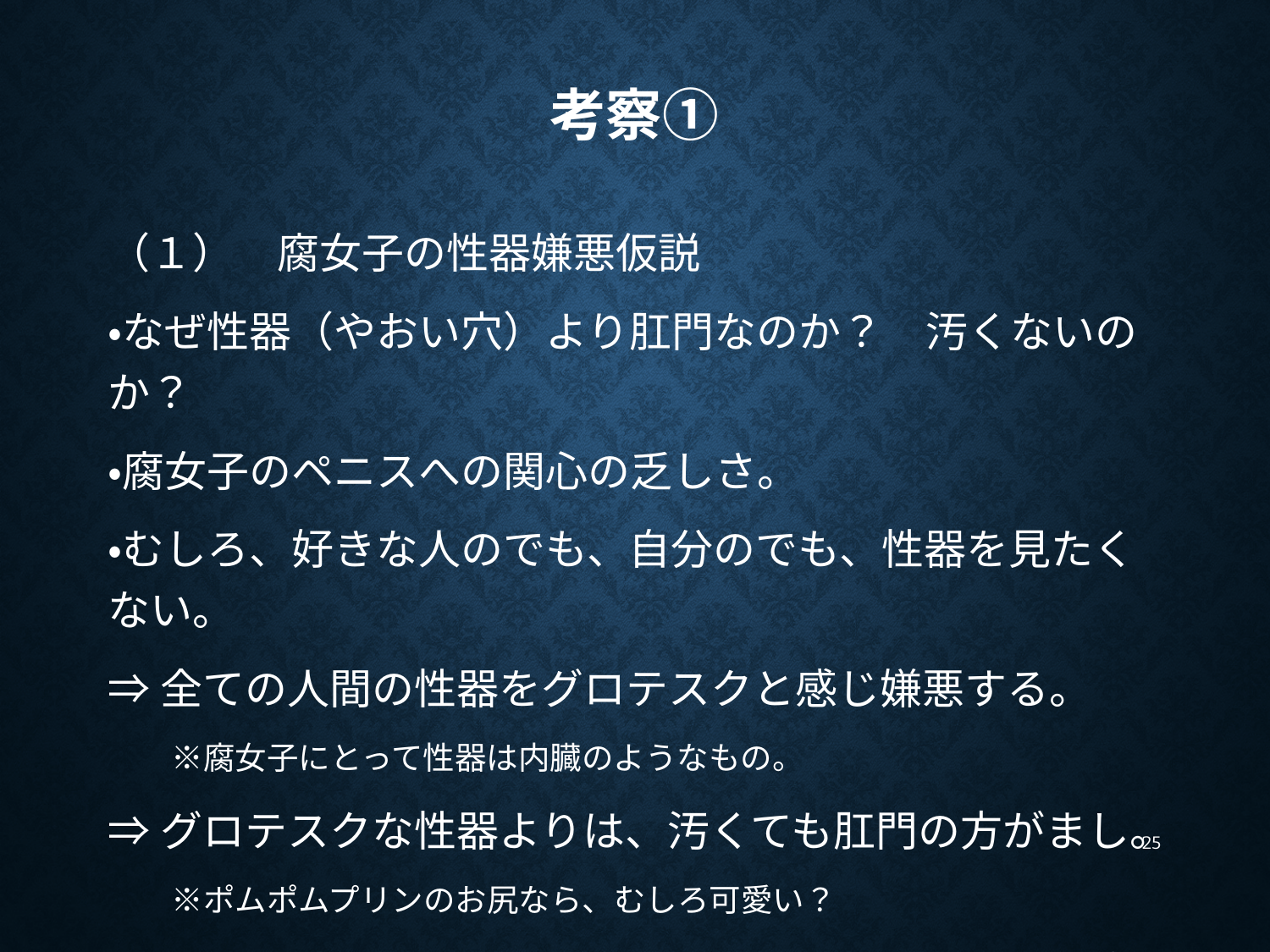

# 考察①
（１）　腐女子の性器嫌悪仮説
・なぜ性器（やおい穴）より肛門なのか？　汚くないのか？
・腐女子のペニスへの関心の乏しさ。
・むしろ、好きな人のでも、自分のでも、性器を見たくない。
⇒全ての人間の性器をグロテスクと感じ嫌悪する。
　　※腐女子にとって性器は内臓のようなもの。
⇒グロテスクな性器よりは、汚くても肛門の方がまし。
　　※ポムポムプリンのお尻なら、むしろ可愛い？
⇒性器に対して、見慣れないものに対する一種の恐怖感。
25